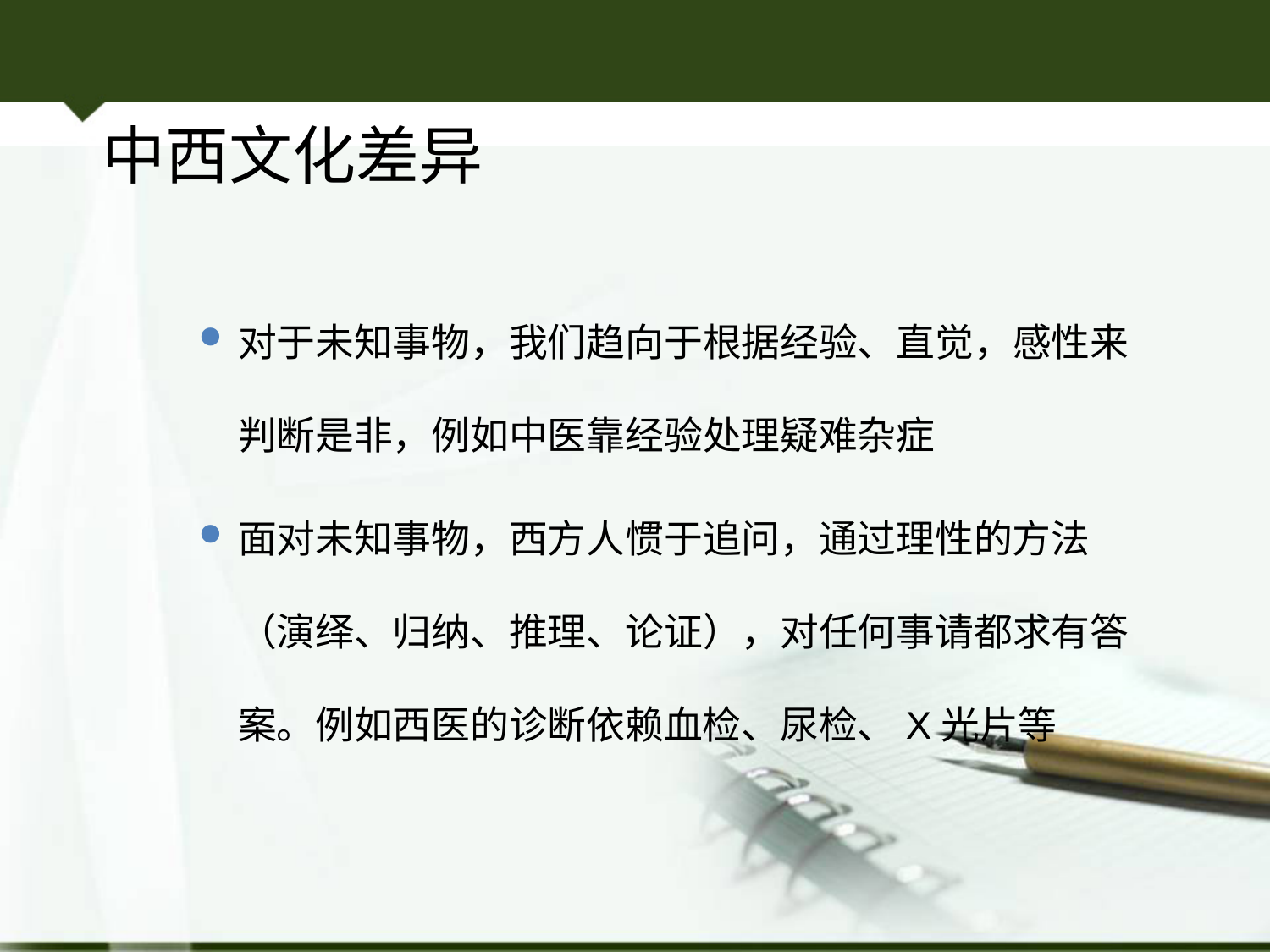

中西文化差异
对于未知事物，我们趋向于根据经验、直觉，感性来判断是非，例如中医靠经验处理疑难杂症
面对未知事物，西方人惯于追问，通过理性的方法（演绎、归纳、推理、论证），对任何事请都求有答案。例如西医的诊断依赖血检、尿检、X光片等